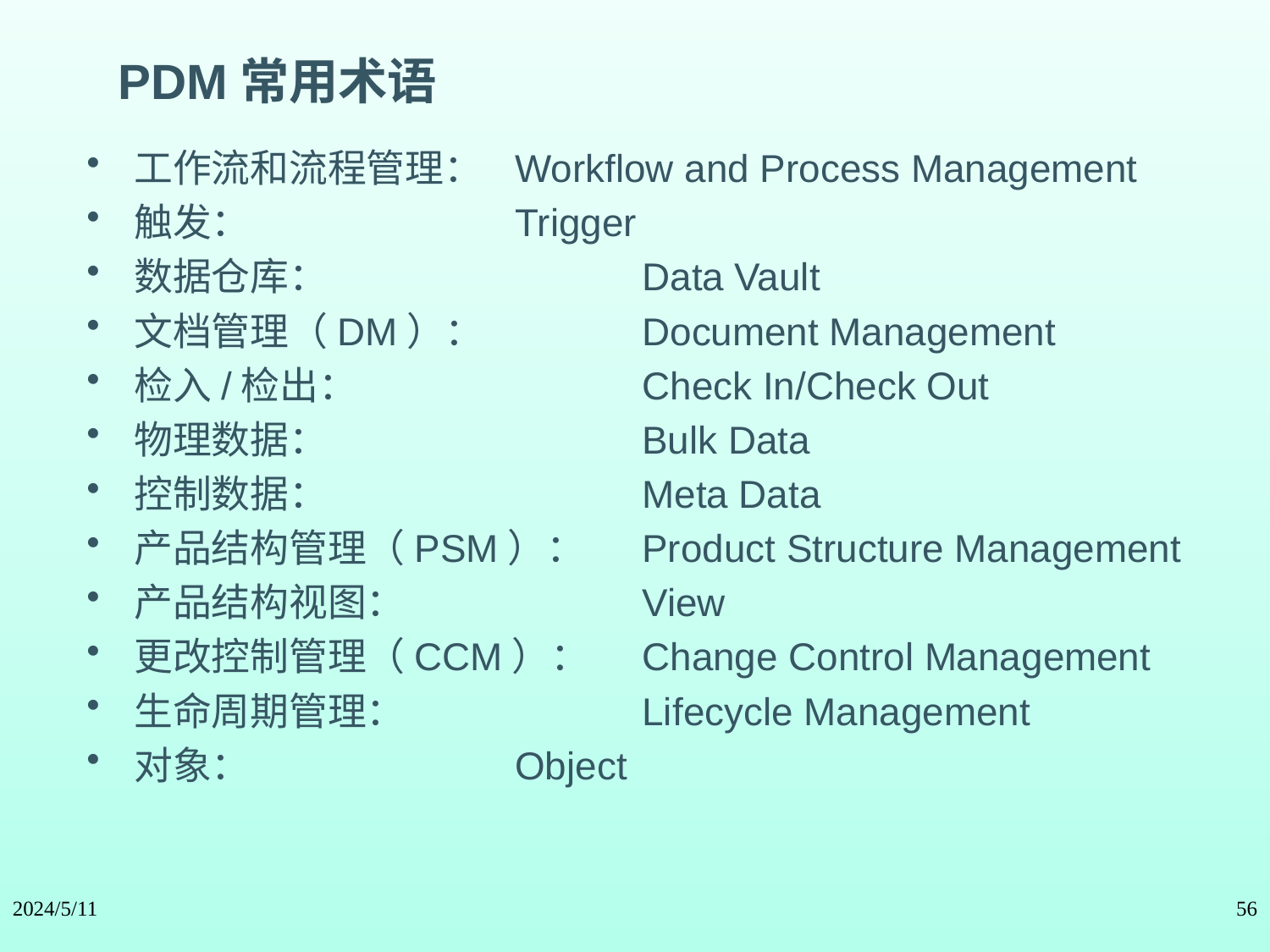

PDM常用术语
工作流和流程管理：	Workflow and Process Management
触发：			Trigger
数据仓库：			Data Vault
文档管理（DM）：		Document Management
检入/检出：			Check In/Check Out
物理数据：			Bulk Data
控制数据：			Meta Data
产品结构管理（PSM）：	Product Structure Management
产品结构视图：		View
更改控制管理（CCM）：	Change Control Management
生命周期管理：		Lifecycle Management
对象：			Object
2024/5/11
56